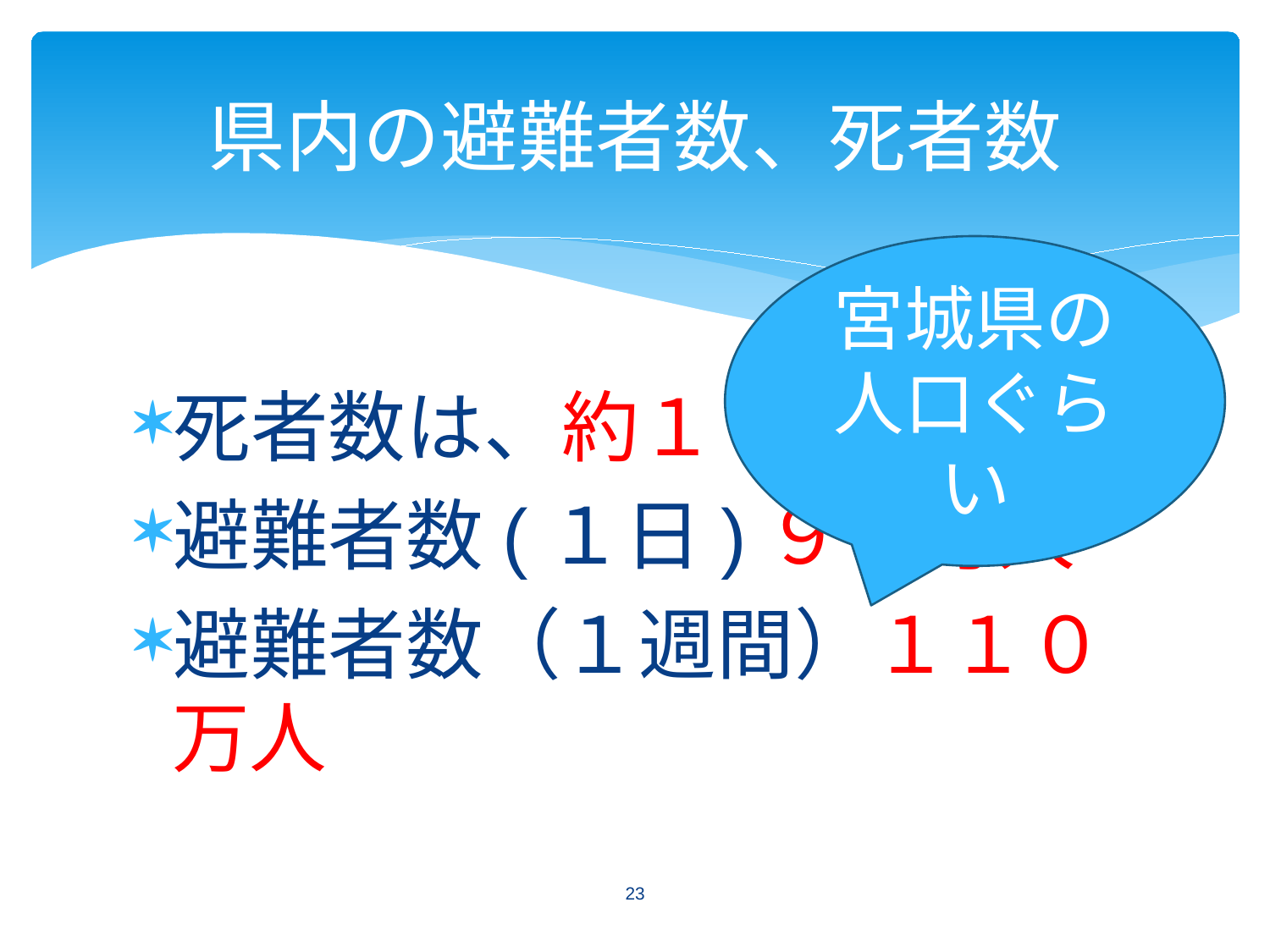

# 県内の避難者数、死者数
宮城県の人口ぐらい
死者数は、約１０万９千人
避難者数(１日)９０万人
避難者数（１週間）１１０万人
23